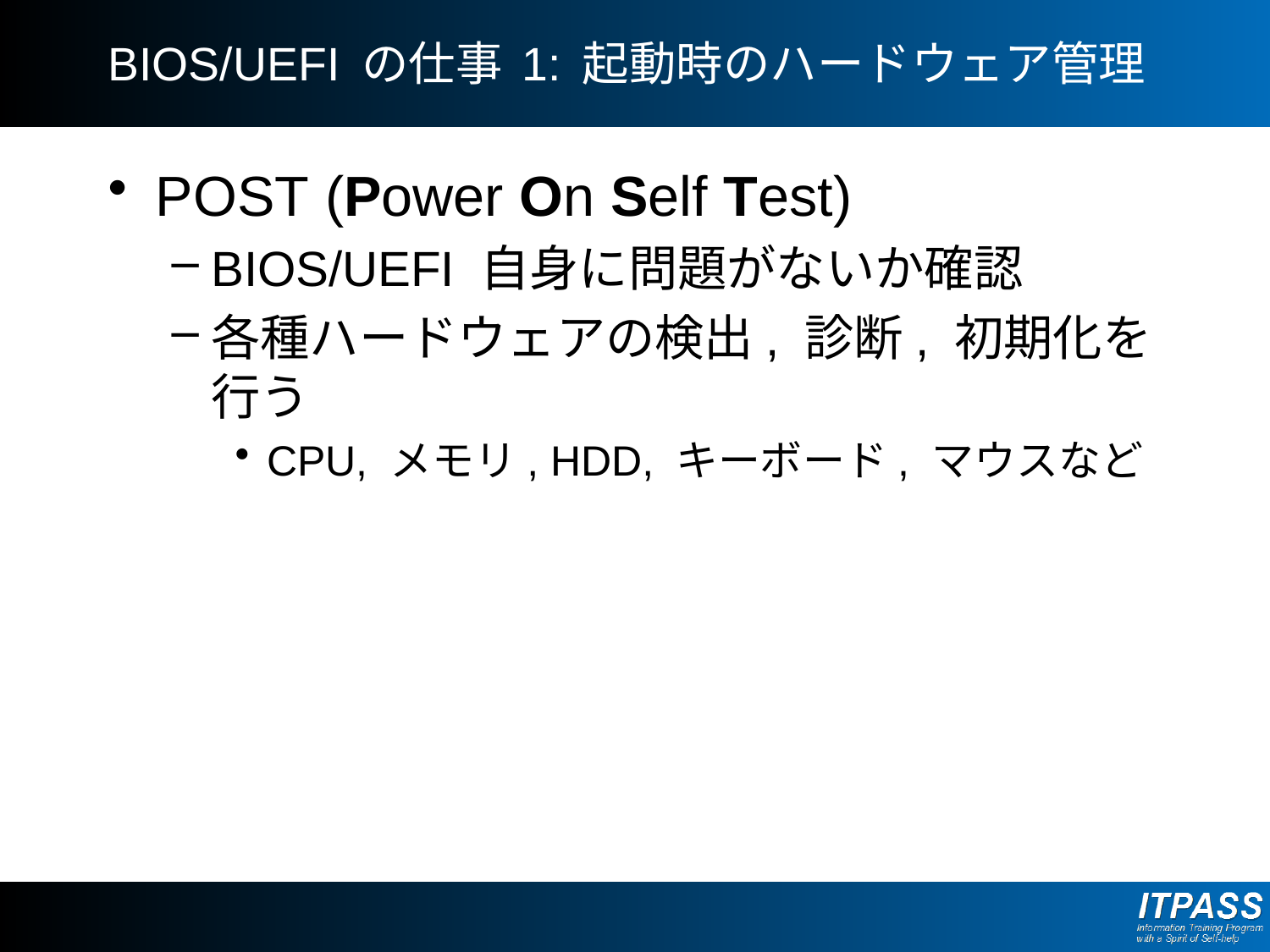

# BIOS/UEFI の仕事 1: 起動時のハードウェア管理
POST (Power On Self Test)
BIOS/UEFI 自身に問題がないか確認
各種ハードウェアの検出, 診断, 初期化を行う
CPU, メモリ, HDD, キーボード, マウスなど